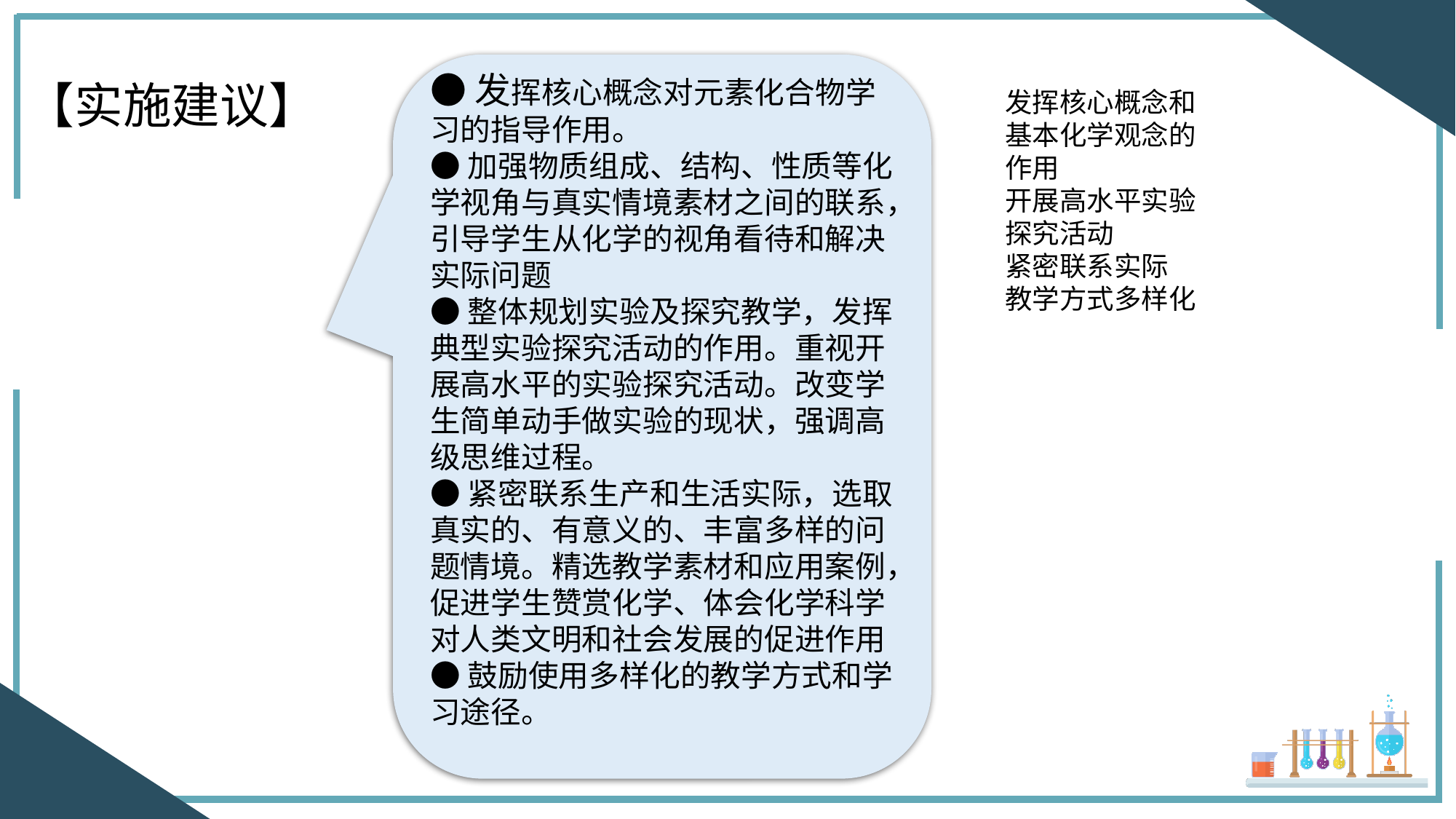

●发挥核心概念对元素化合物学习的指导作用。
●加强物质组成、结构、性质等化学视角与真实情境素材之间的联系，引导学生从化学的视角看待和解决实际问题
●整体规划实验及探究教学，发挥典型实验探究活动的作用。重视开展高水平的实验探究活动。改变学生简单动手做实验的现状，强调高级思维过程。
●紧密联系生产和生活实际，选取真实的、有意义的、丰富多样的问题情境。精选教学素材和应用案例，促进学生赞赏化学、体会化学科学对人类文明和社会发展的促进作用
●鼓励使用多样化的教学方式和学习途径。

【实施建议】
发挥核心概念和基本化学观念的作用
开展高水平实验探究活动
紧密联系实际
教学方式多样化